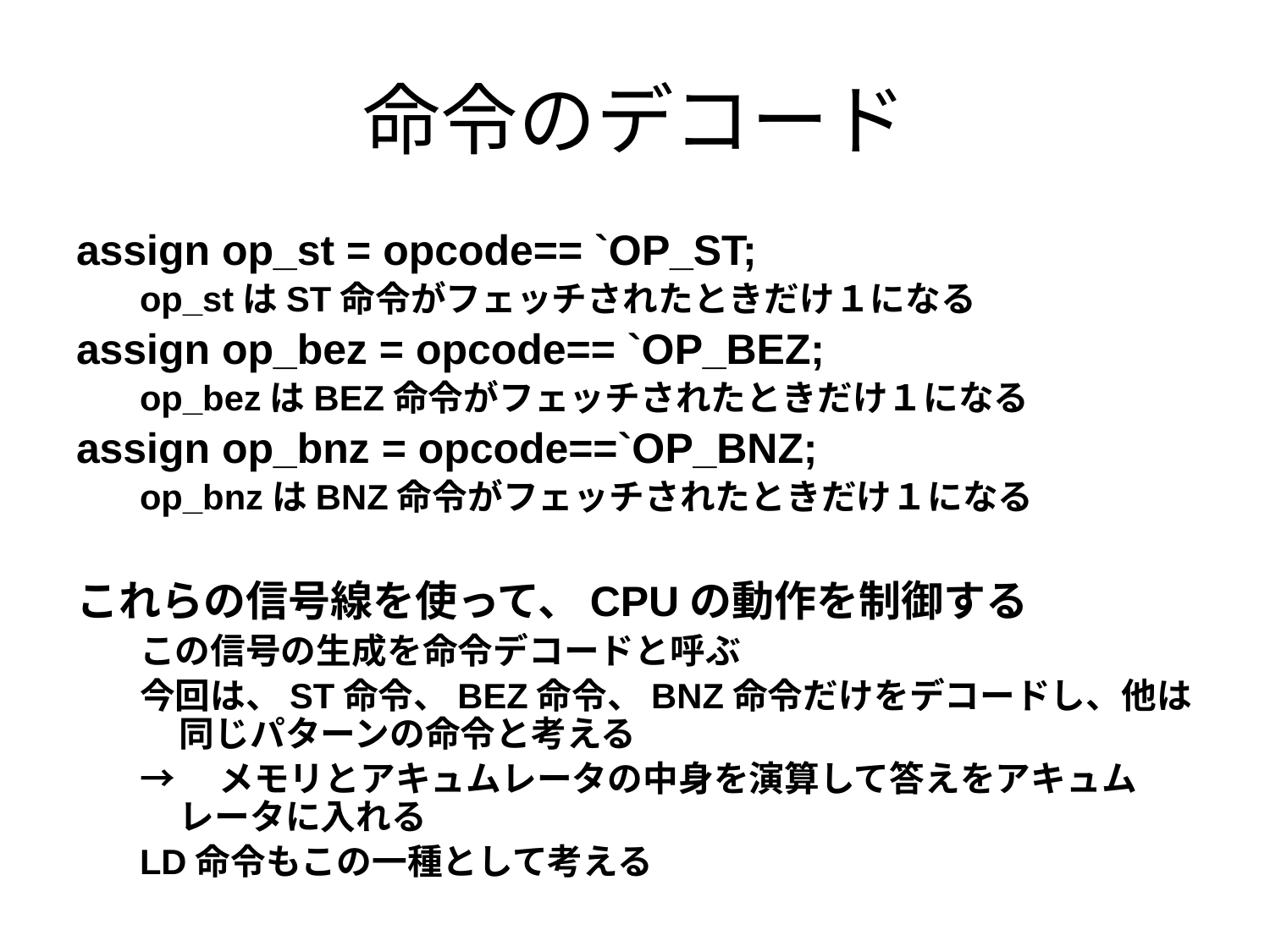

# 命令のデコード
assign op_st = opcode== `OP_ST;
op_stはST命令がフェッチされたときだけ１になる
assign op_bez = opcode== `OP_BEZ;
op_bezはBEZ命令がフェッチされたときだけ１になる
assign op_bnz = opcode==`OP_BNZ;
op_bnzはBNZ命令がフェッチされたときだけ１になる

これらの信号線を使って、CPUの動作を制御する
この信号の生成を命令デコードと呼ぶ
今回は、ST命令、BEZ命令、BNZ命令だけをデコードし、他は同じパターンの命令と考える
→　メモリとアキュムレータの中身を演算して答えをアキュムレータに入れる
LD命令もこの一種として考える